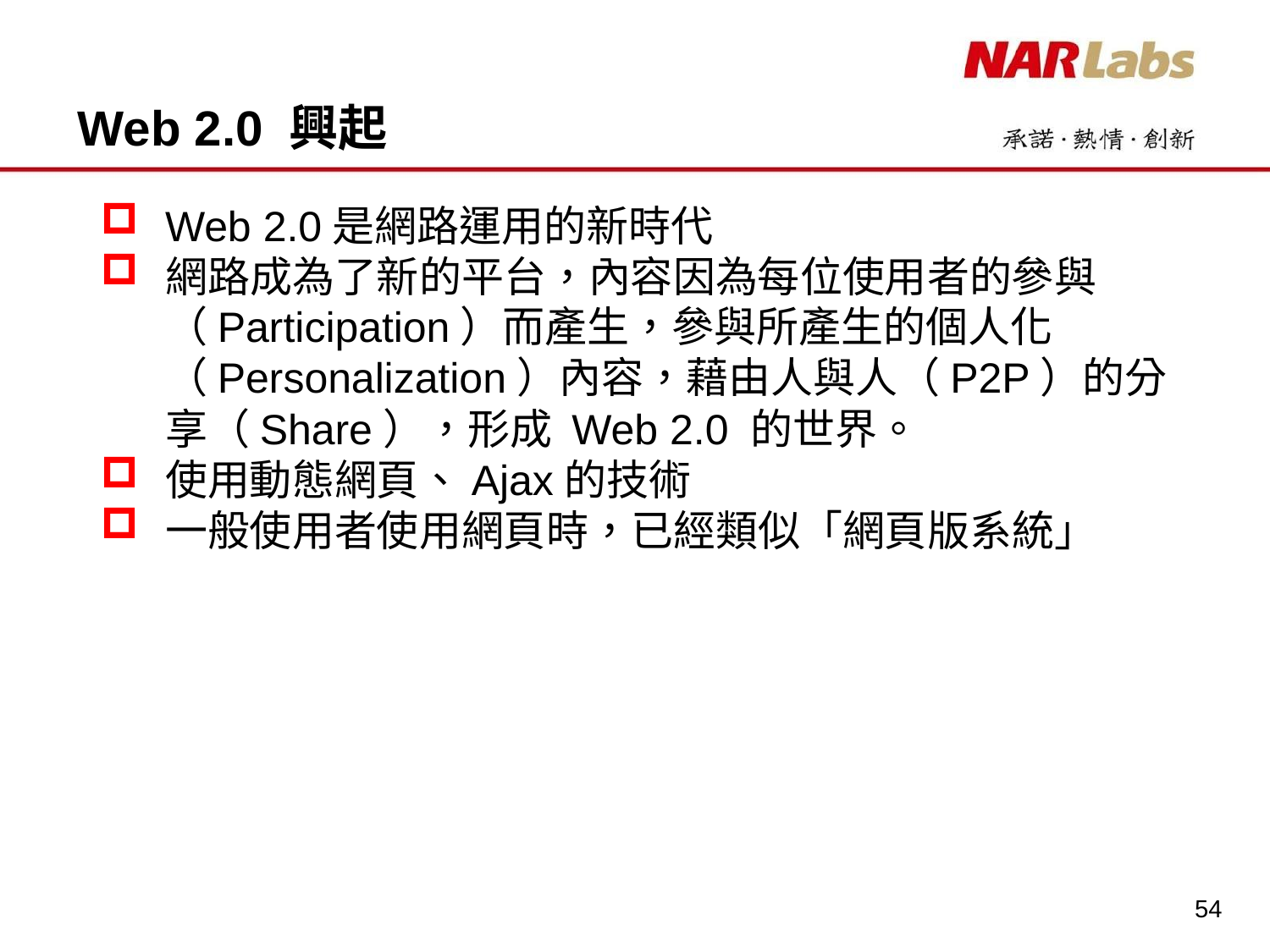

# Web 2.0 興起
Web 2.0是網路運用的新時代
網路成為了新的平台，內容因為每位使用者的參與（Participation）而產生，參與所產生的個人化（Personalization）內容，藉由人與人（P2P）的分享（Share），形成 Web 2.0 的世界。
使用動態網頁、Ajax的技術
一般使用者使用網頁時，已經類似「網頁版系統」

54